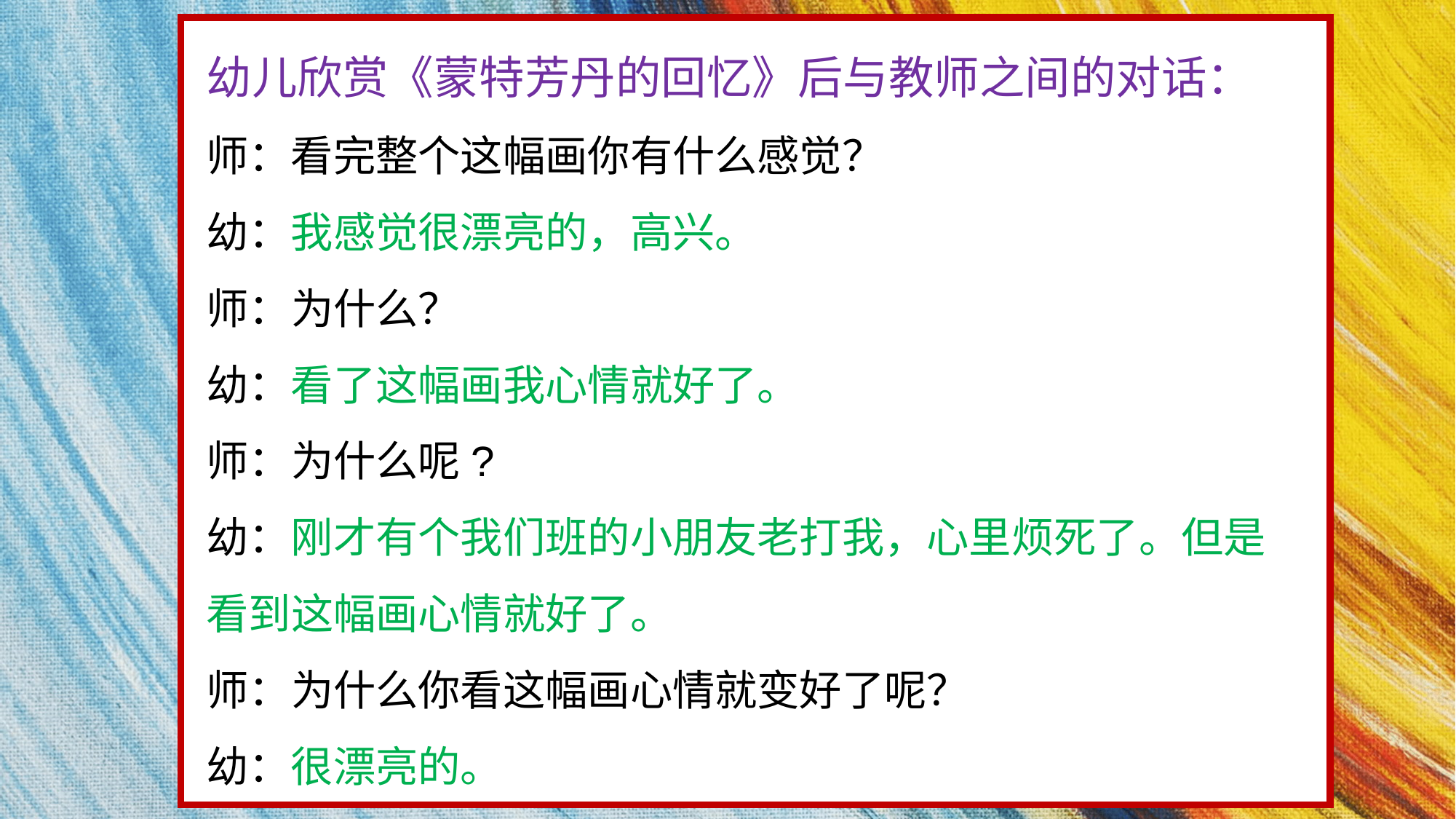

幼儿欣赏《蒙特芳丹的回忆》后与教师之间的对话：
师：看完整个这幅画你有什么感觉？
幼：我感觉很漂亮的，高兴。
师：为什么？
幼：看了这幅画我心情就好了。
师：为什么呢?
幼：刚才有个我们班的小朋友老打我，心里烦死了。但是看到这幅画心情就好了。
师：为什么你看这幅画心情就变好了呢？
幼：很漂亮的。